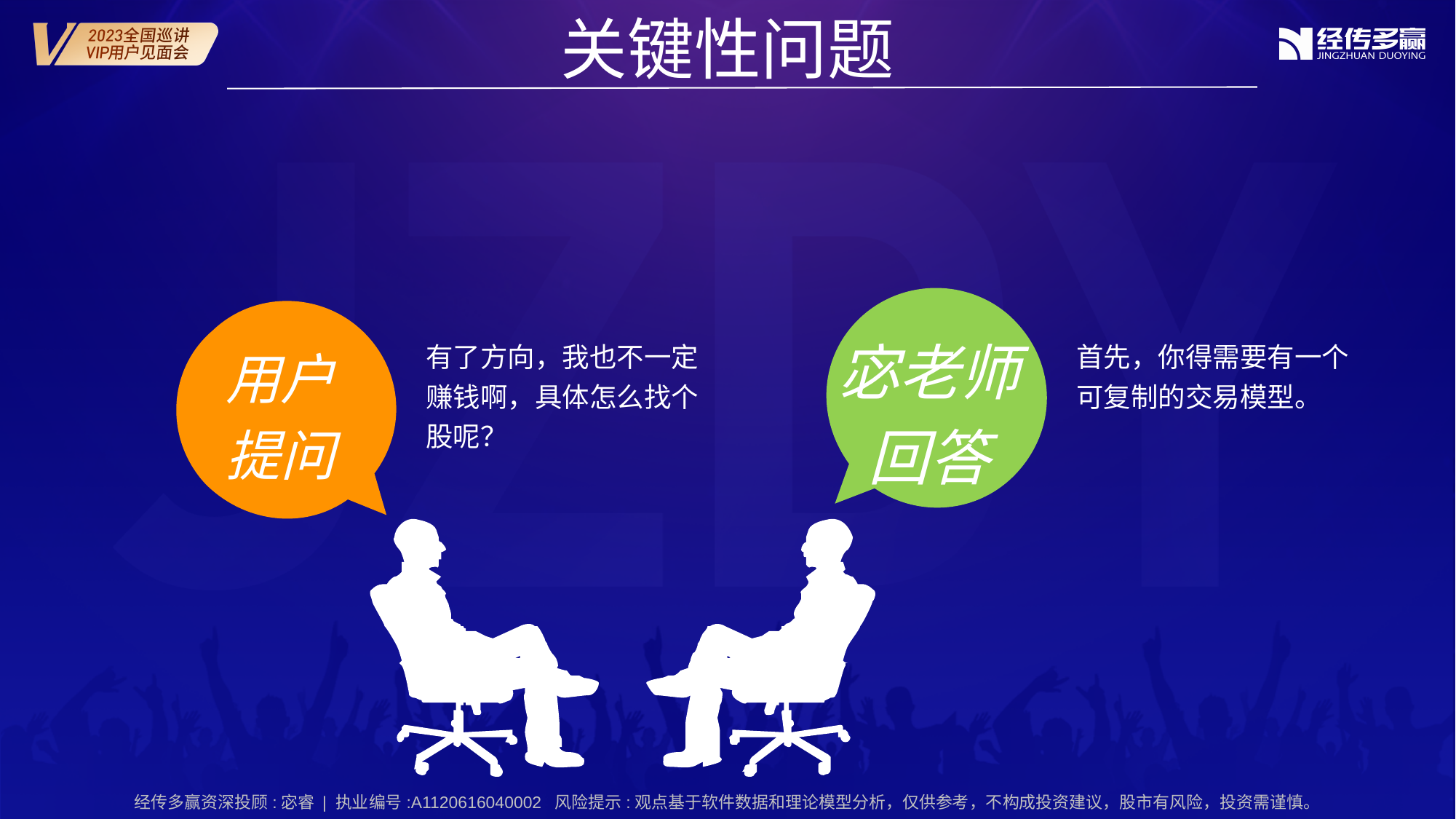

关键性问题

宓老师
回答

用户
提问
有了方向，我也不一定赚钱啊，具体怎么找个股呢？
首先，你得需要有一个可复制的交易模型。